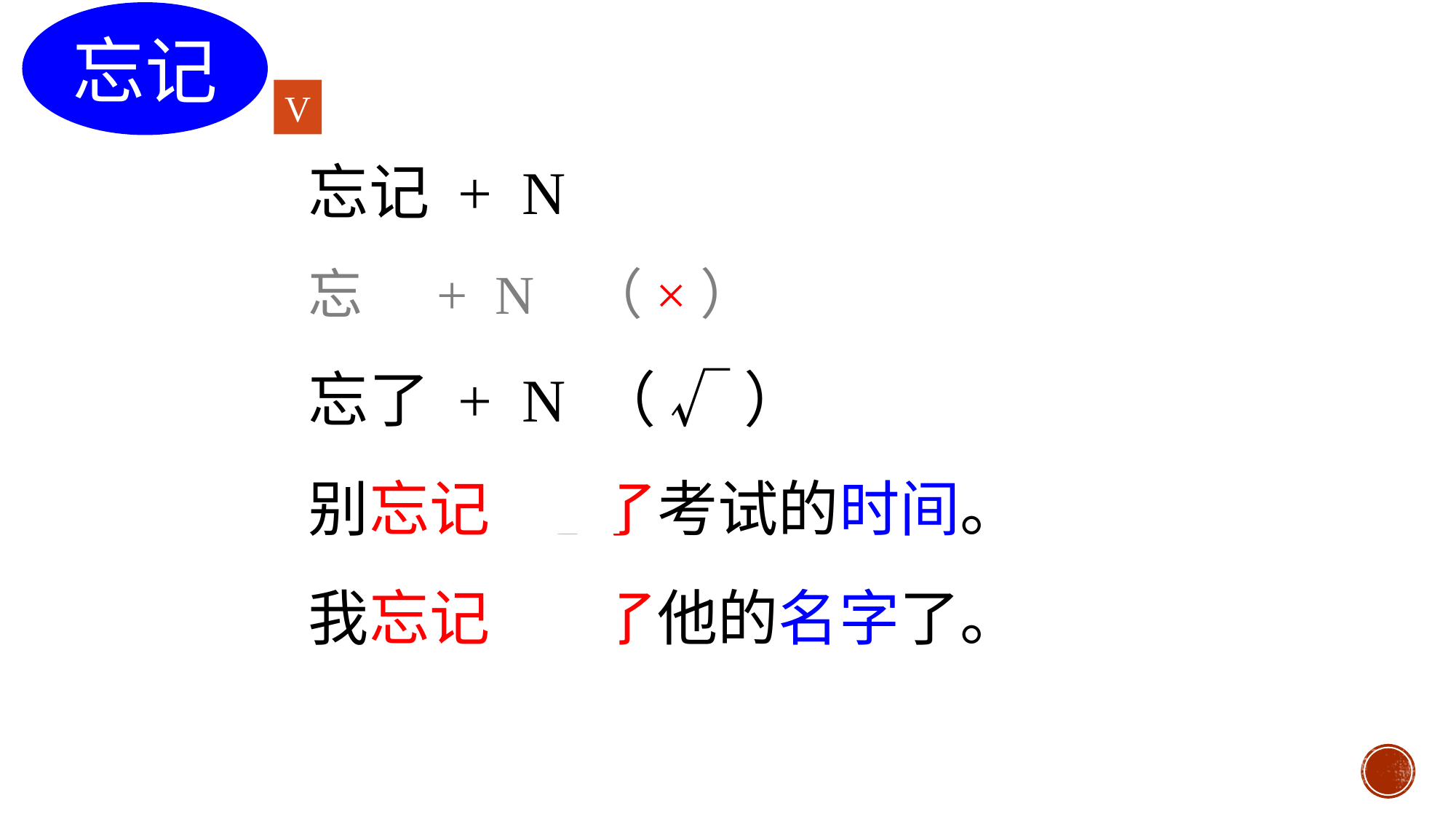

忘记
V
忘记 +  N
忘     +  N   （×）
忘了 +  N （ √ ）
别忘记/忘了考试的时间。
我忘记/忘了他的名字了。